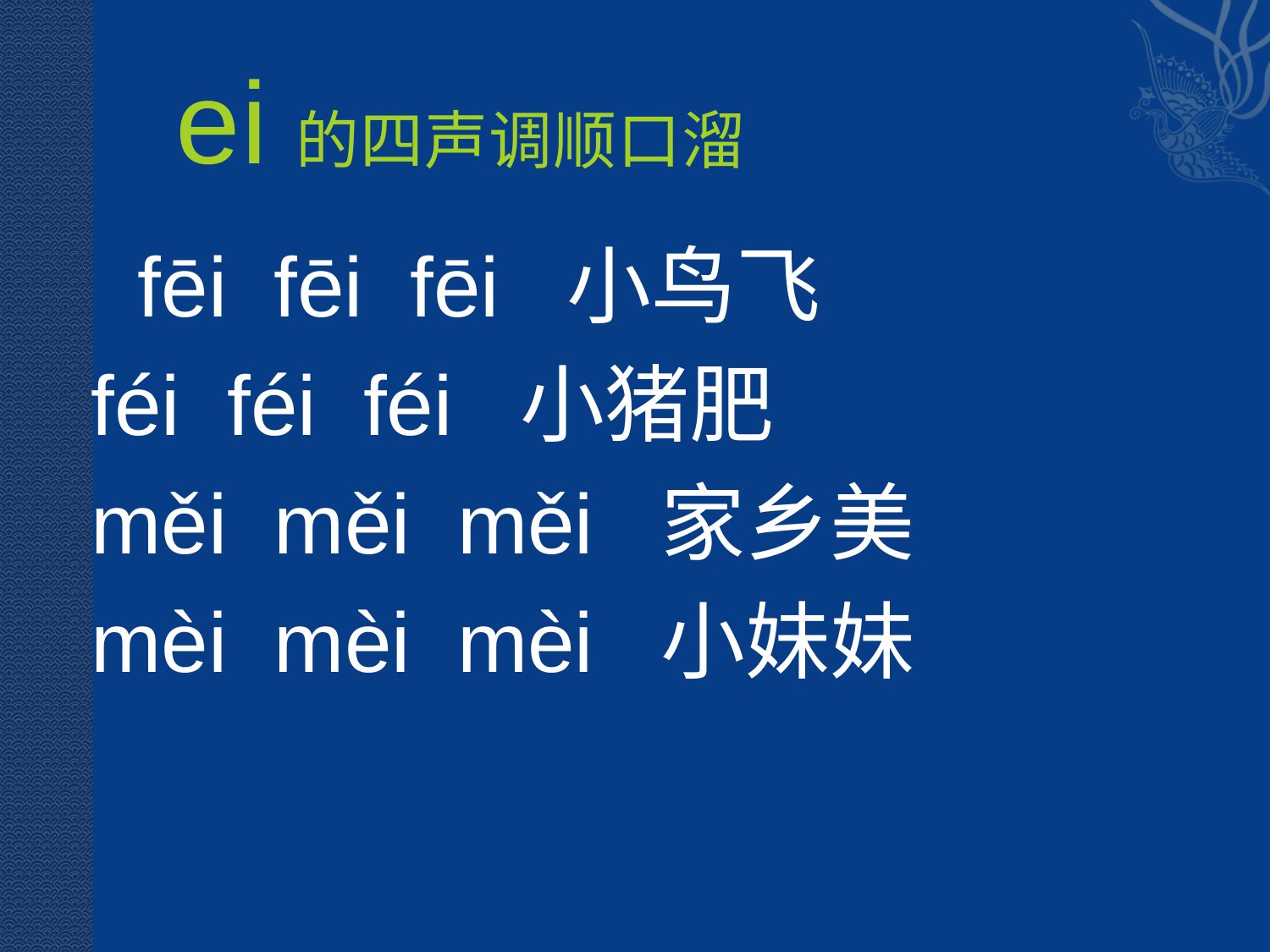

# ei的四声调顺口溜
   fēi  fēi  fēi  小鸟飞
 féi  féi  féi  小猪肥
 měi  měi  měi  家乡美
 mèi  mèi  mèi  小妹妹